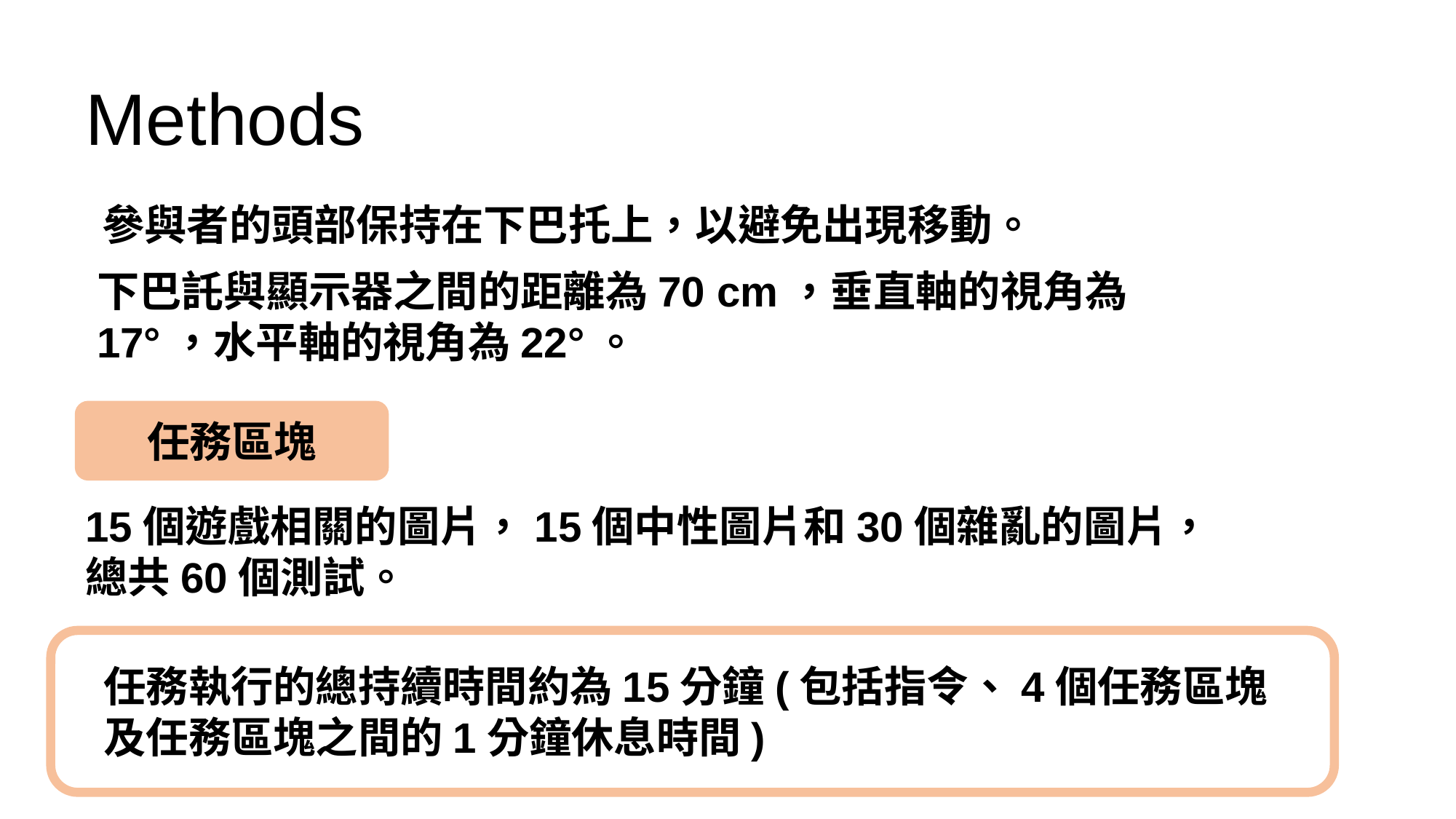

Methods
參與者的頭部保持在下巴托上，以避免出現移動。
下巴託與顯示器之間的距離為70 cm，垂直軸的視角為17°，水平軸的視角為22°。
任務區塊
15個遊戲相關的圖片，15個中性圖片和30個雜亂的圖片，總共60個測試。

任務執行的總持續時間約為15分鐘(包括指令、4個任務區塊及任務區塊之間的1分鐘休息時間)